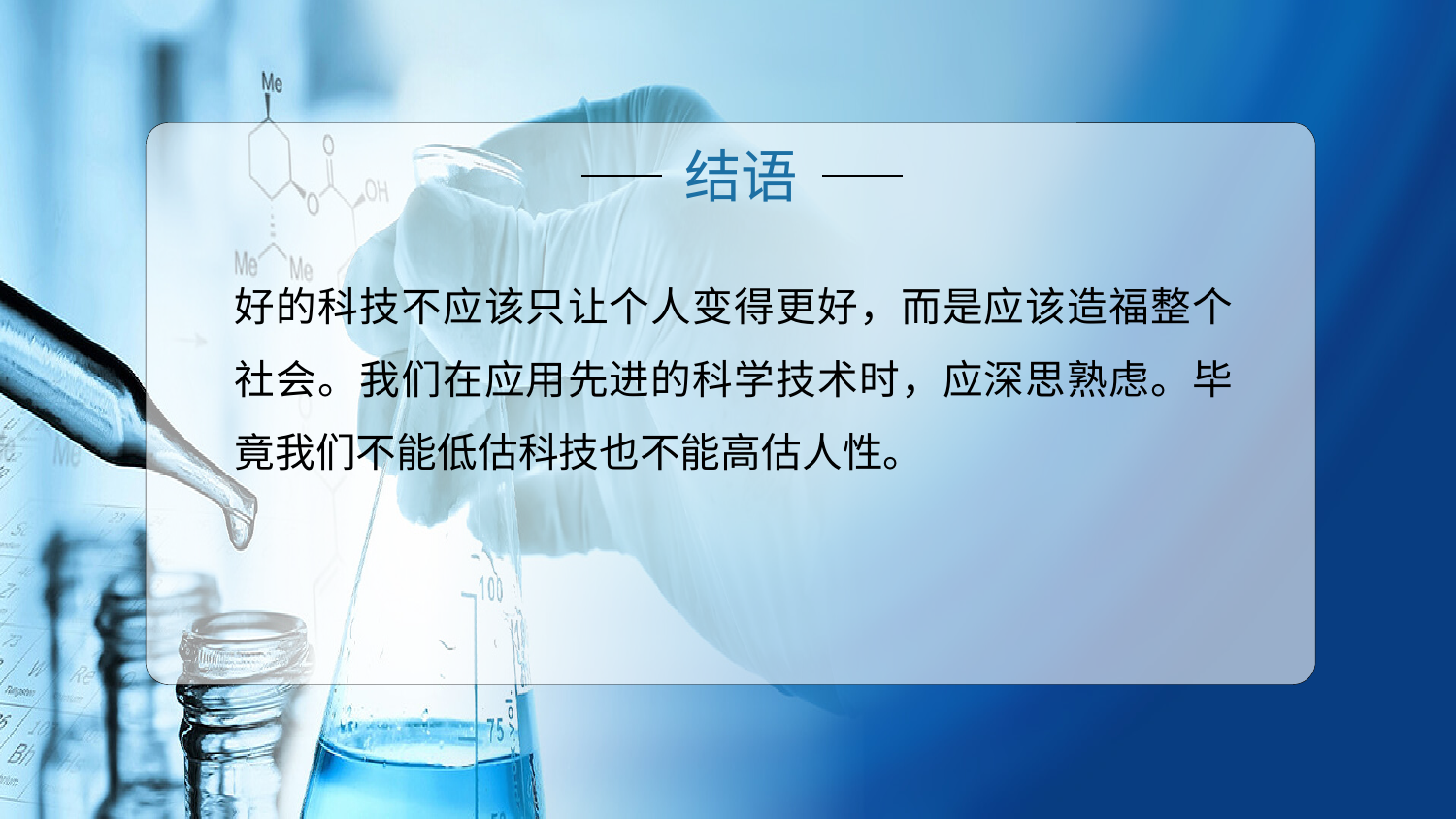

结语
好的科技不应该只让个人变得更好，而是应该造福整个社会。我们在应用先进的科学技术时，应深思熟虑。毕竟我们不能低估科技也不能高估人性。